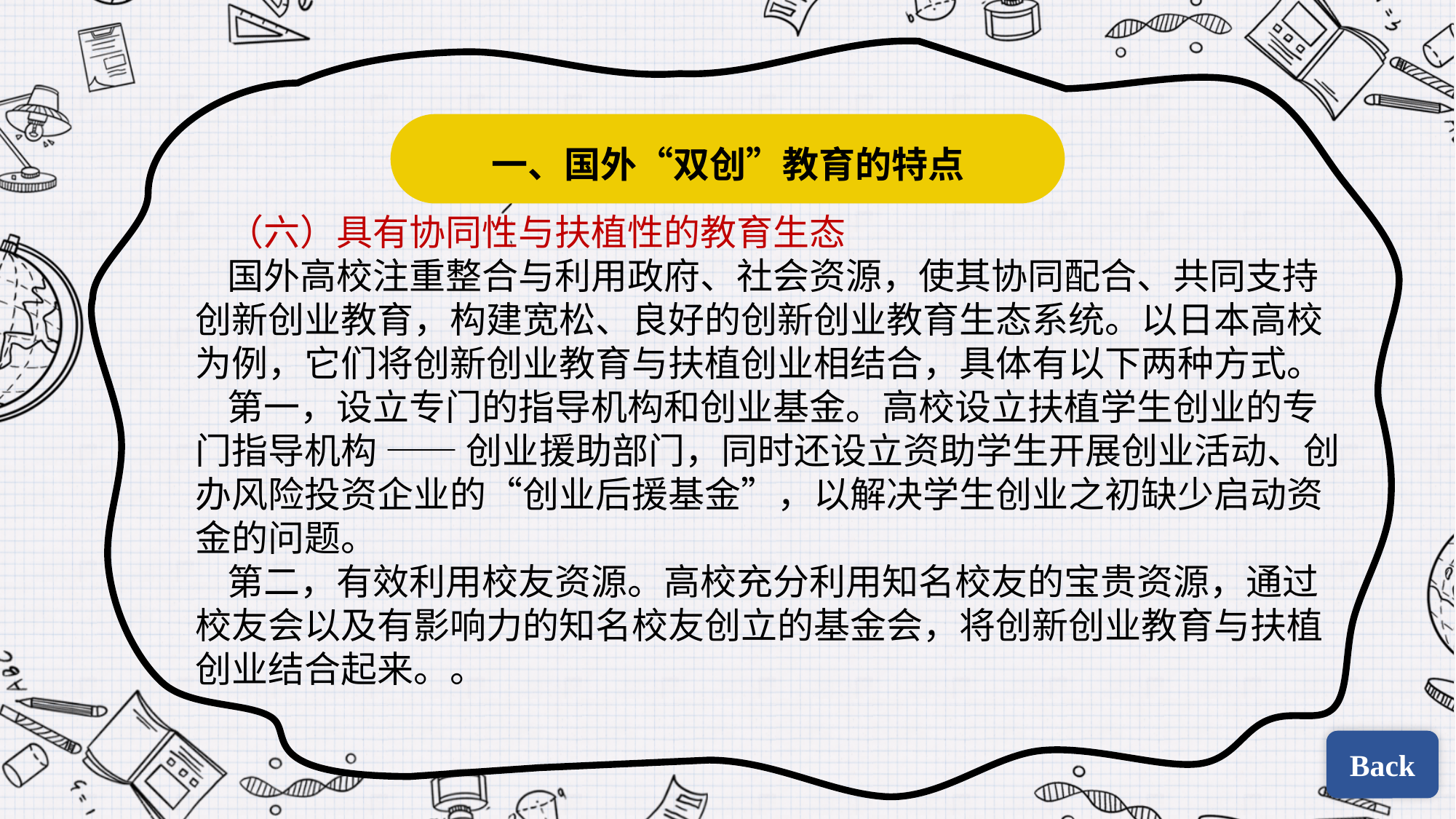

一、国外“双创”教育的特点
（六）具有协同性与扶植性的教育生态
国外高校注重整合与利用政府、社会资源，使其协同配合、共同支持创新创业教育，构建宽松、良好的创新创业教育生态系统。以日本高校为例，它们将创新创业教育与扶植创业相结合，具体有以下两种方式。
第一，设立专门的指导机构和创业基金。高校设立扶植学生创业的专门指导机构 —— 创业援助部门，同时还设立资助学生开展创业活动、创办风险投资企业的“创业后援基金”，以解决学生创业之初缺少启动资金的问题。
第二，有效利用校友资源。高校充分利用知名校友的宝贵资源，通过校友会以及有影响力的知名校友创立的基金会，将创新创业教育与扶植创业结合起来。。

Back